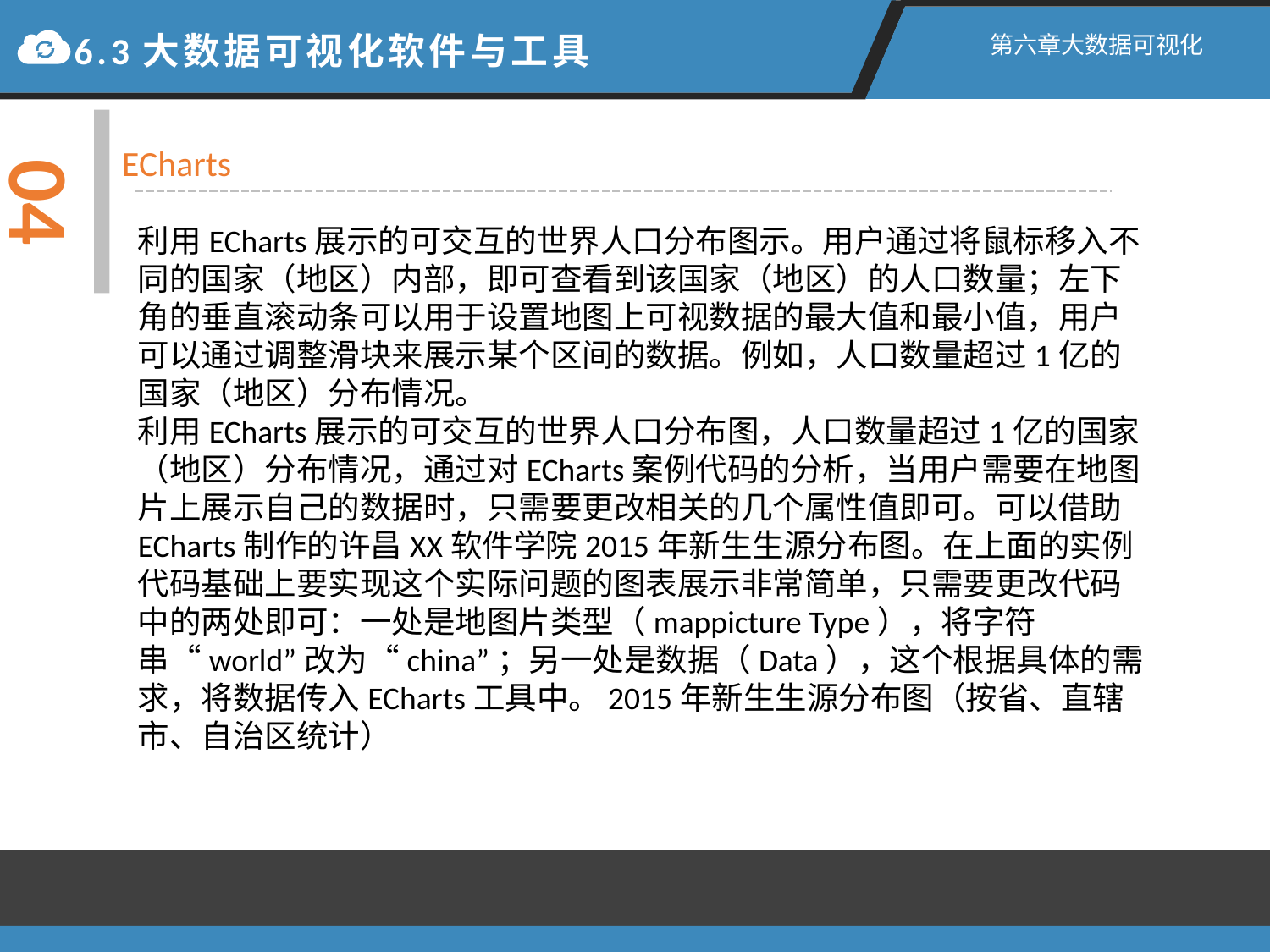

6.3大数据可视化软件与工具
第六章大数据可视化

04
ECharts
利用ECharts展示的可交互的世界人口分布图示。用户通过将鼠标移入不同的国家（地区）内部，即可查看到该国家（地区）的人口数量；左下角的垂直滚动条可以用于设置地图上可视数据的最大值和最小值，用户可以通过调整滑块来展示某个区间的数据。例如，人口数量超过1亿的国家（地区）分布情况。
利用ECharts展示的可交互的世界人口分布图，人口数量超过1亿的国家（地区）分布情况，通过对ECharts案例代码的分析，当用户需要在地图片上展示自己的数据时，只需要更改相关的几个属性值即可。可以借助ECharts制作的许昌XX软件学院2015年新生生源分布图。在上面的实例代码基础上要实现这个实际问题的图表展示非常简单，只需要更改代码中的两处即可：一处是地图片类型（mappicture Type），将字符串“world”改为“china”；另一处是数据（Data），这个根据具体的需求，将数据传入ECharts工具中。2015年新生生源分布图（按省、直辖市、自治区统计）